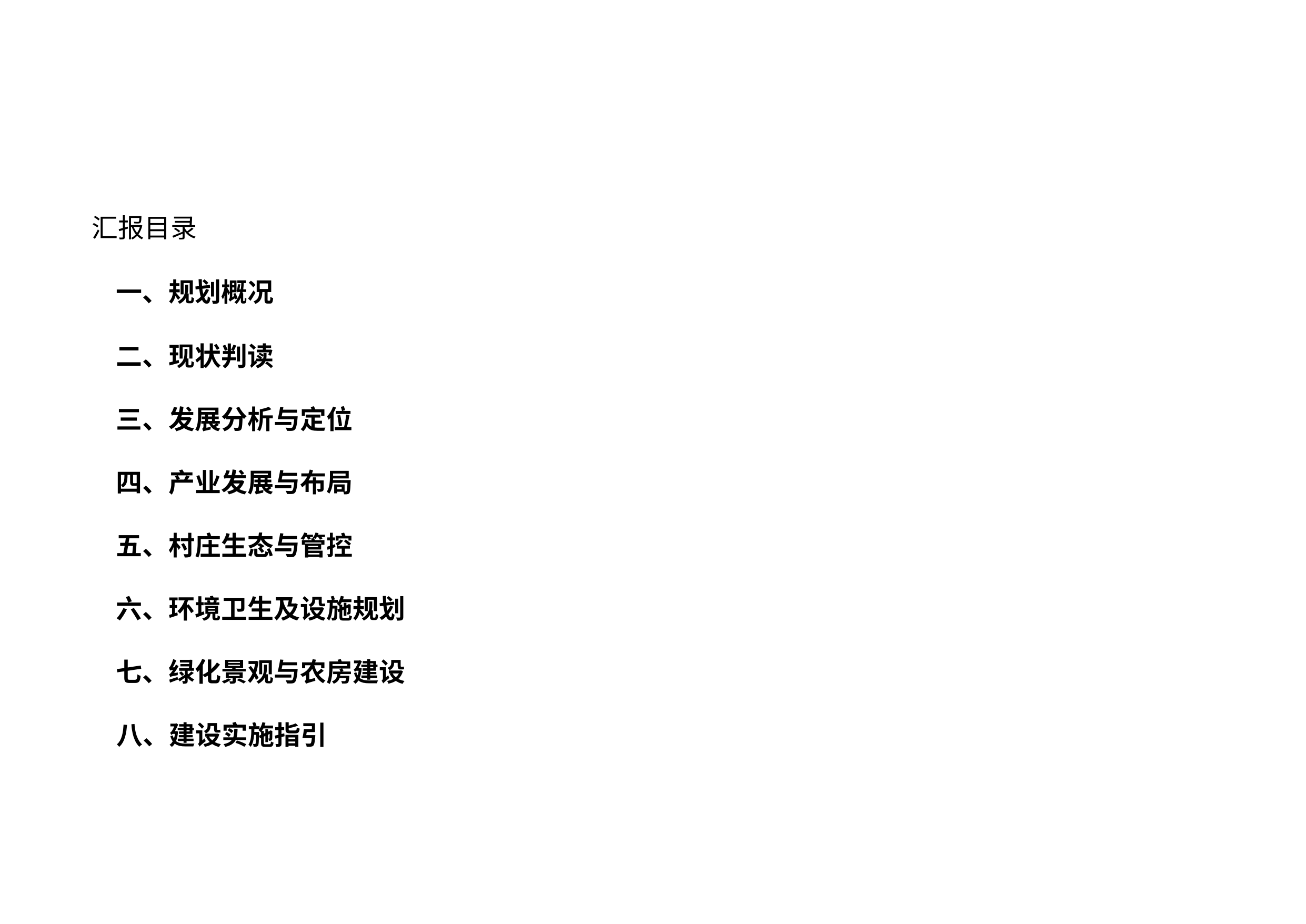

汇报目录
   一、规划概况
   二、现状判读
   三、发展分析与定位
   四、产业发展与布局
   五、村庄生态与管控
   六、环境卫生及设施规划
   七、绿化景观与农房建设
   八、建设实施指引